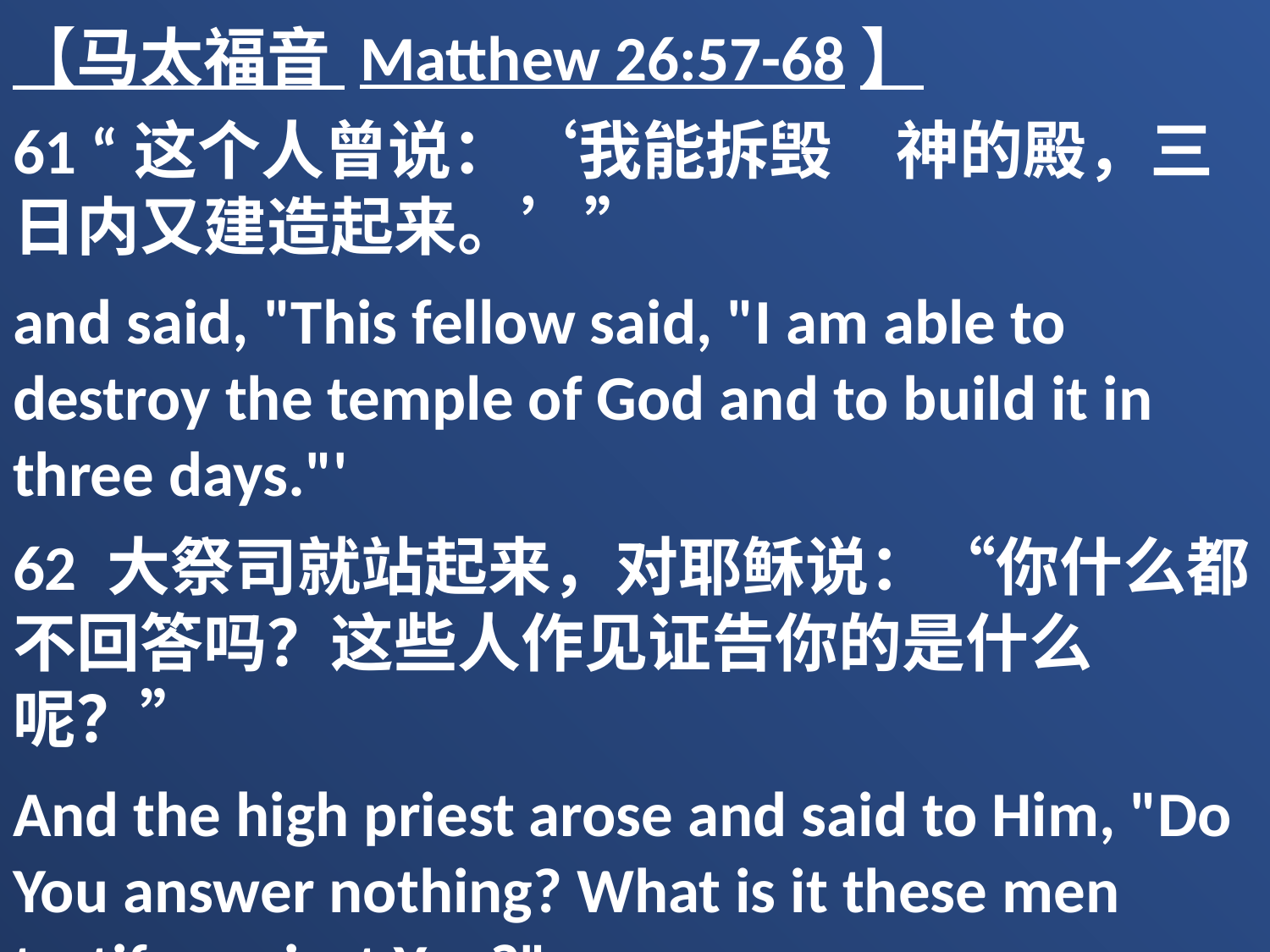

【马太福音 Matthew 26:57-68】
61 “这个人曾说：‘我能拆毁　神的殿，三日内又建造起来。’”
and said, "This fellow said, "I am able to destroy the temple of God and to build it in three days."'
62 大祭司就站起来，对耶稣说：“你什么都不回答吗？这些人作见证告你的是什么呢？”
And the high priest arose and said to Him, "Do You answer nothing? What is it these men testify against You?"